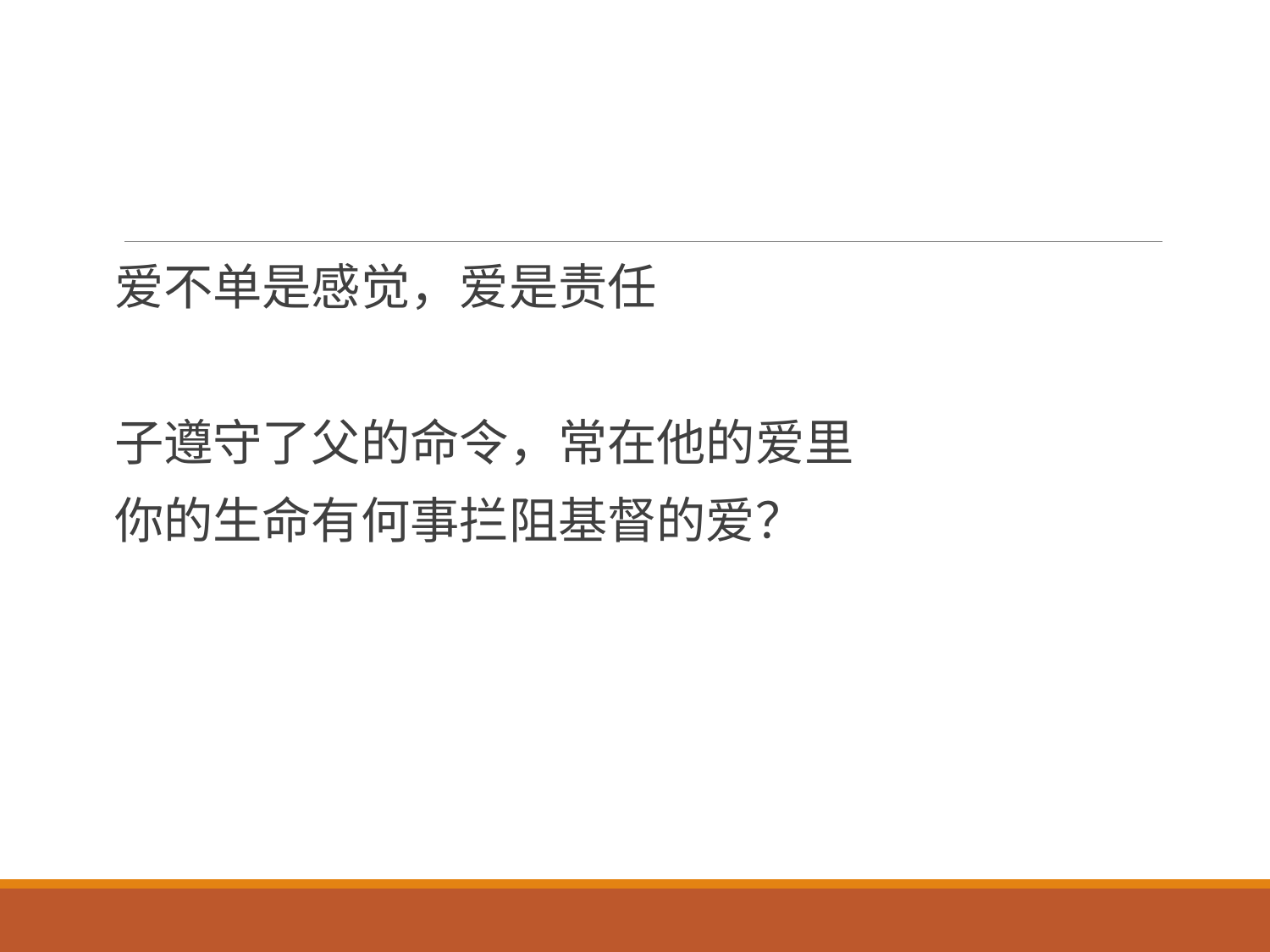

#
爱不单是感觉，爱是责任

子遵守了父的命令，常在他的爱里
你的生命有何事拦阻基督的爱？